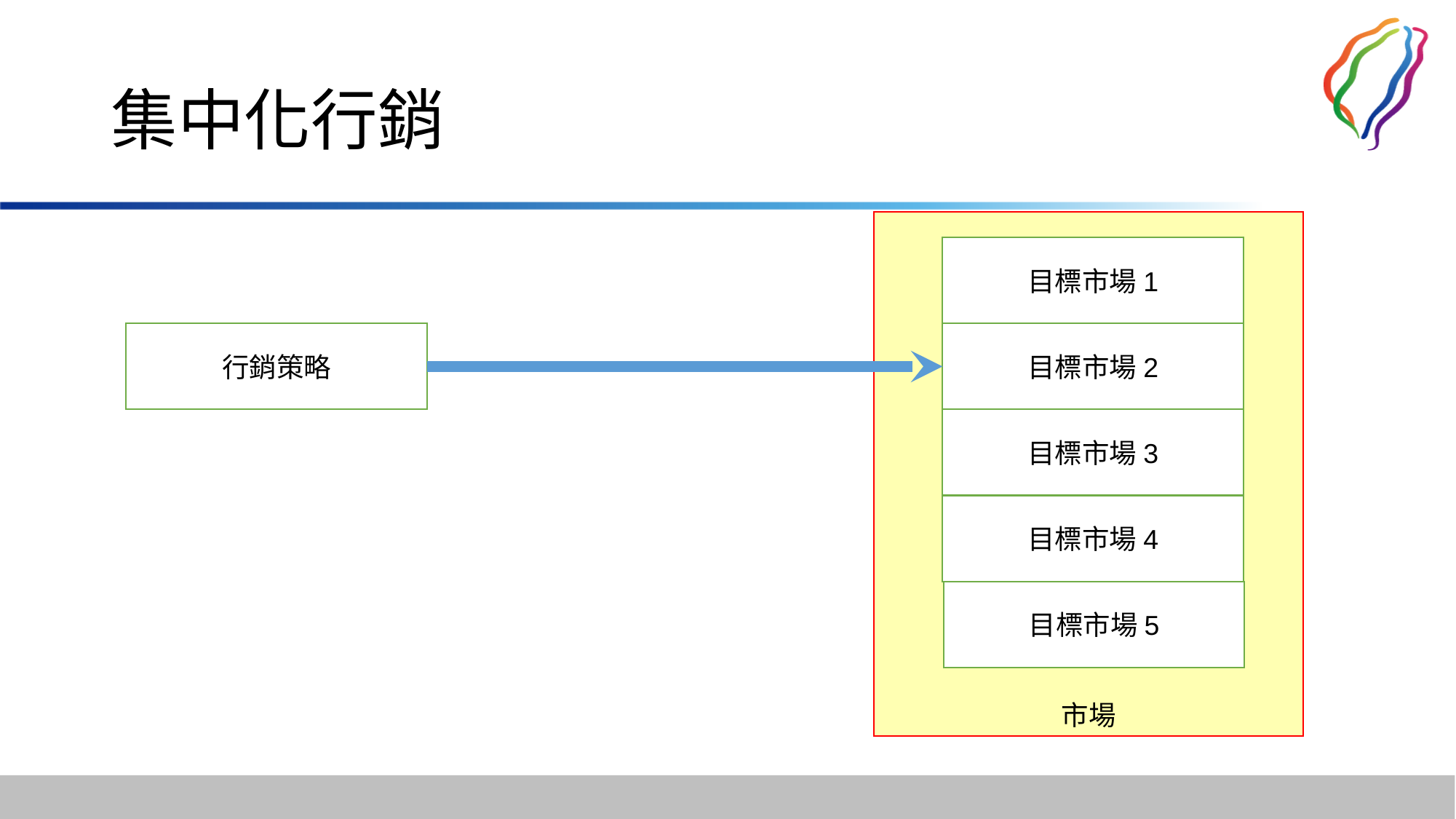

# 集中化行銷
市場
目標市場1
行銷策略
目標市場2
目標市場3
目標市場4
目標市場5